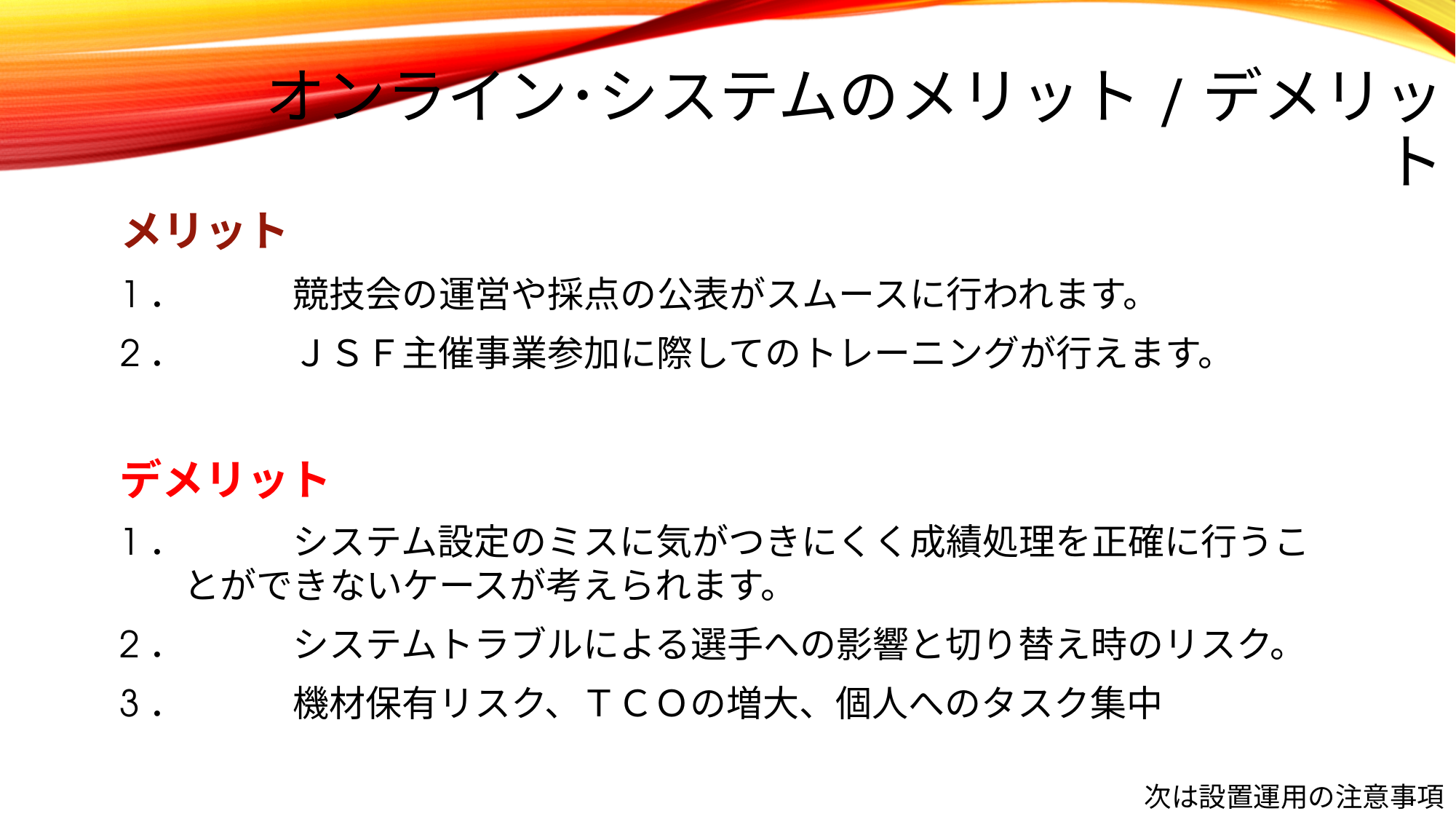

# オンライン･システムのメリット/デメリット
メリット
1．	競技会の運営や採点の公表がスムースに行われます。
2．	ＪＳＦ主催事業参加に際してのトレーニングが行えます。
デメリット
1．	システム設定のミスに気がつきにくく成績処理を正確に行うことができないケースが考えられます。
2．	システムトラブルによる選手への影響と切り替え時のリスク。
3．	機材保有リスク、ＴＣＯの増大、個人へのタスク集中

次は設置運用の注意事項